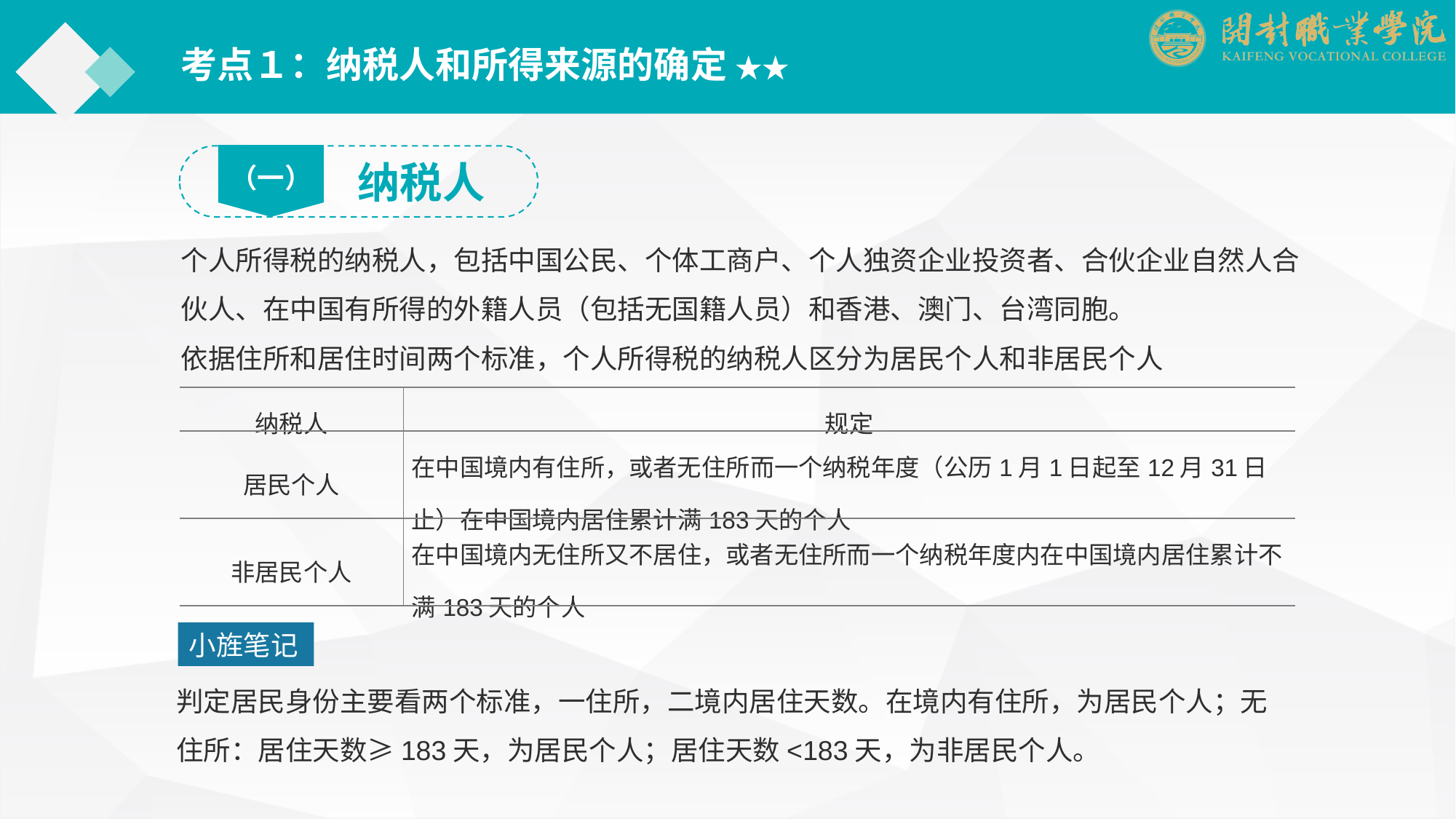

考点１：纳税人和所得来源的确定 ★★
（一）

纳税人
个人所得税的纳税人，包括中国公民、个体工商户、个人独资企业投资者、合伙企业自然人合伙人、在中国有所得的外籍人员（包括无国籍人员）和香港、澳门、台湾同胞。
依据住所和居住时间两个标准，个人所得税的纳税人区分为居民个人和非居民个人
| 纳税人 | 规定 |
| --- | --- |
| 居民个人 | 在中国境内有住所，或者无住所而一个纳税年度（公历1月1日起至12月31日止）在中国境内居住累计满183天的个人 |
| 非居民个人 | 在中国境内无住所又不居住，或者无住所而一个纳税年度内在中国境内居住累计不满183天的个人 |
小旌笔记
判定居民身份主要看两个标准，一住所，二境内居住天数。在境内有住所，为居民个人；无住所：居住天数≥183天，为居民个人；居住天数<183天，为非居民个人。